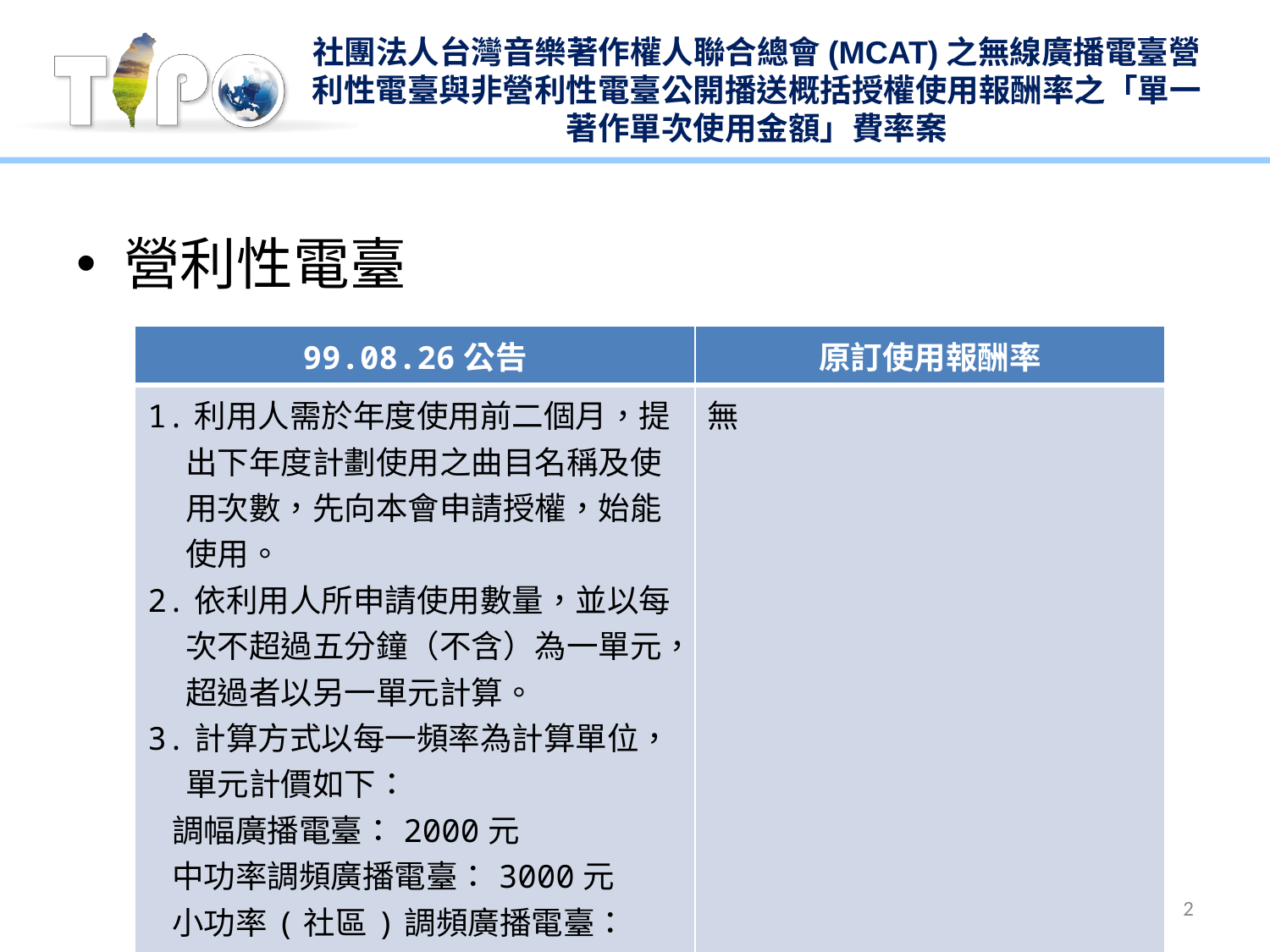

# 社團法人台灣音樂著作權人聯合總會(MCAT)之無線廣播電臺營利性電臺與非營利性電臺公開播送概括授權使用報酬率之「單一著作單次使用金額」費率案
營利性電臺

| 99.08.26公告 | 原訂使用報酬率 |
| --- | --- |
| 1.利用人需於年度使用前二個月，提出下年度計劃使用之曲目名稱及使用次數，先向本會申請授權，始能使用。 2.依利用人所申請使用數量，並以每次不超過五分鐘（不含）為一單元，超過者以另一單元計算。 3.計算方式以每一頻率為計算單位，單元計價如下： 調幅廣播電臺：2000元 中功率調頻廣播電臺：3000元 小功率(社區)調頻廣播電臺：1000元 | 無 |
2